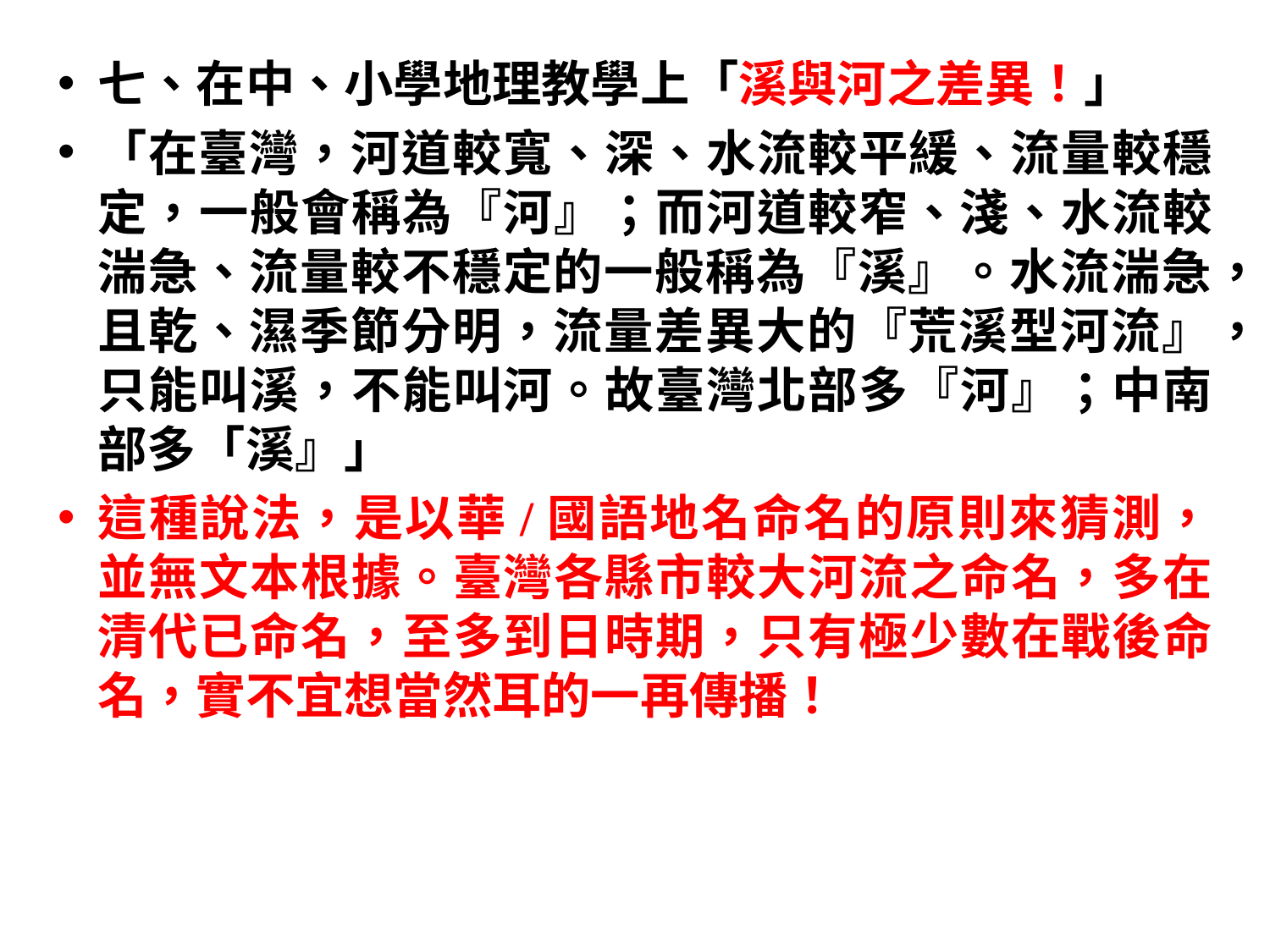

七、在中、小學地理教學上「溪與河之差異！」
「在臺灣，河道較寬、深、水流較平緩、流量較穩定，一般會稱為『河』；而河道較窄、淺、水流較湍急、流量較不穩定的一般稱為『溪』。水流湍急，且乾、濕季節分明，流量差異大的『荒溪型河流』，只能叫溪，不能叫河。故臺灣北部多『河』；中南部多「溪』」
這種說法，是以華/國語地名命名的原則來猜測，並無文本根據。臺灣各縣市較大河流之命名，多在清代已命名，至多到日時期，只有極少數在戰後命名，實不宜想當然耳的一再傳播！